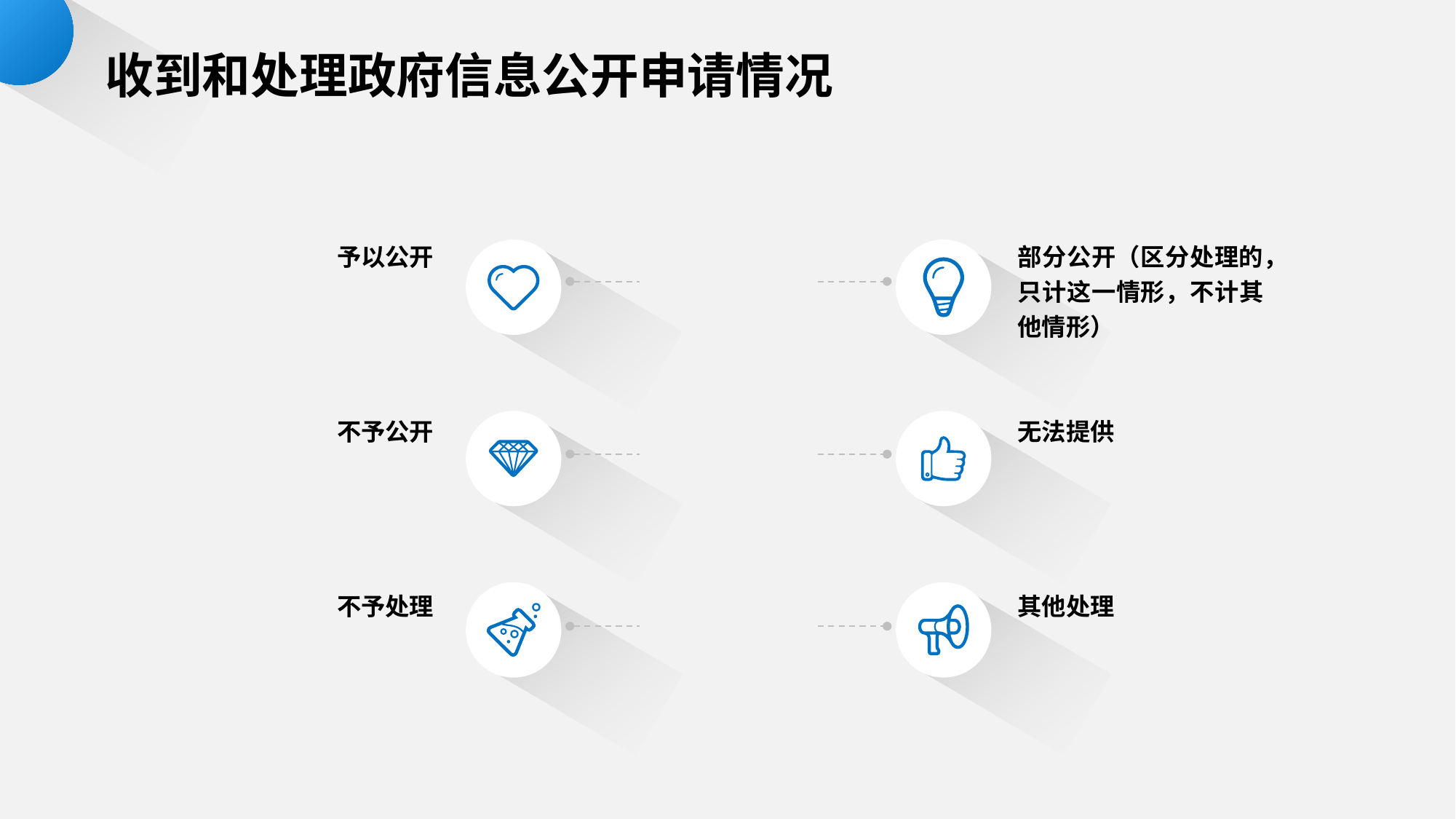

收到和处理政府信息公开申请情况

予以公开

部分公开（区分处理的，只计这一情形，不计其他情形）

不予公开

无法提供

不予处理

其他处理